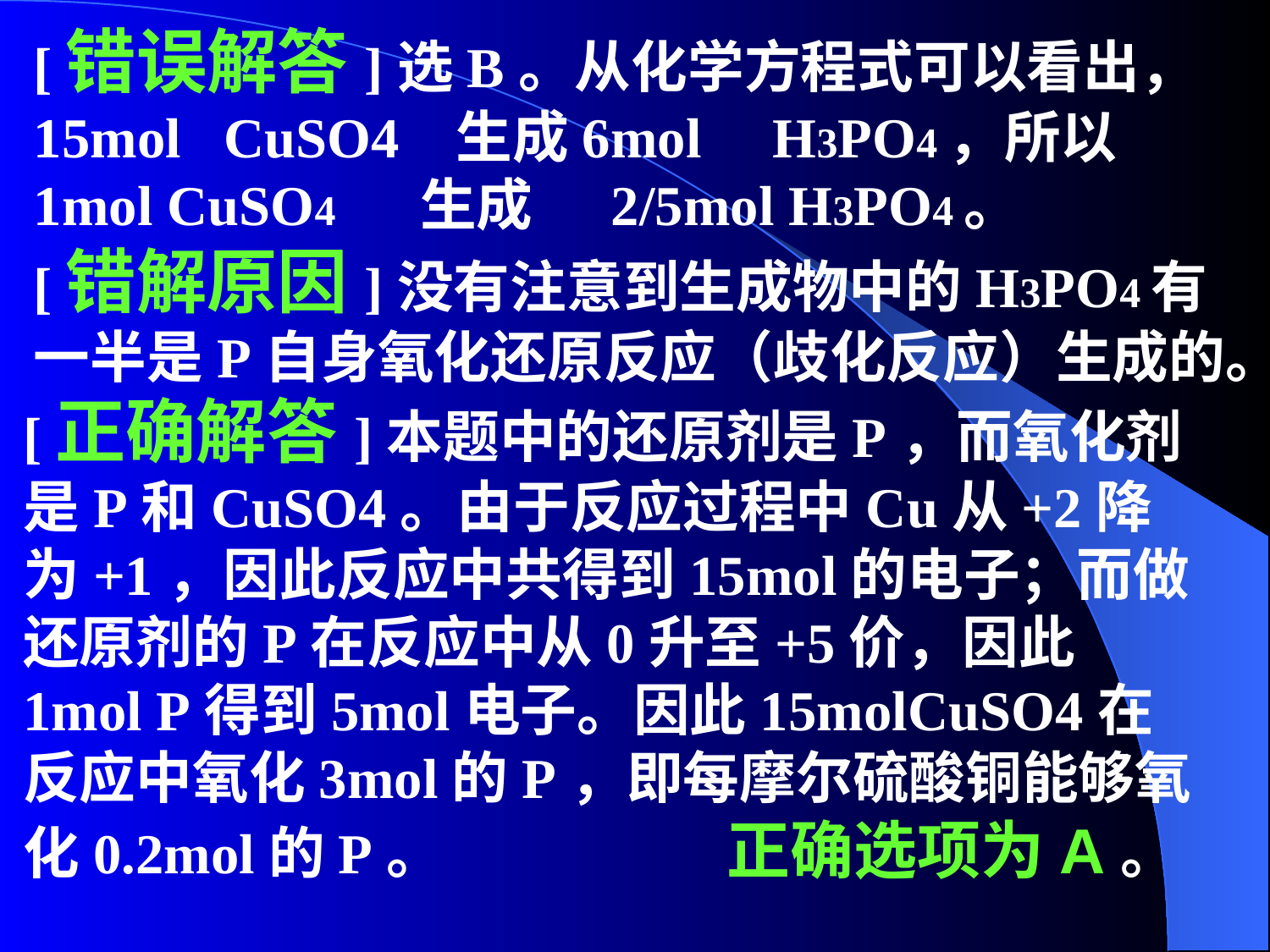

[错误解答]选B。从化学方程式可以看出，15mol   CuSO4   生成6mol     H3PO4，所以1mol CuSO4       生成     2/5mol H3PO4。
[错解原因]没有注意到生成物中的H3PO4有一半是P自身氧化还原反应（歧化反应）生成的。
[正确解答]本题中的还原剂是P，而氧化剂是P和CuSO4。由于反应过程中Cu从+2降为+1，因此反应中共得到15mol的电子；而做还原剂的P在反应中从0升至+5价，因此1mol P得到5mol电子。因此15molCuSO4在反应中氧化3mol的P，即每摩尔硫酸铜能够氧化0.2mol的P。                      正确选项为A。

73